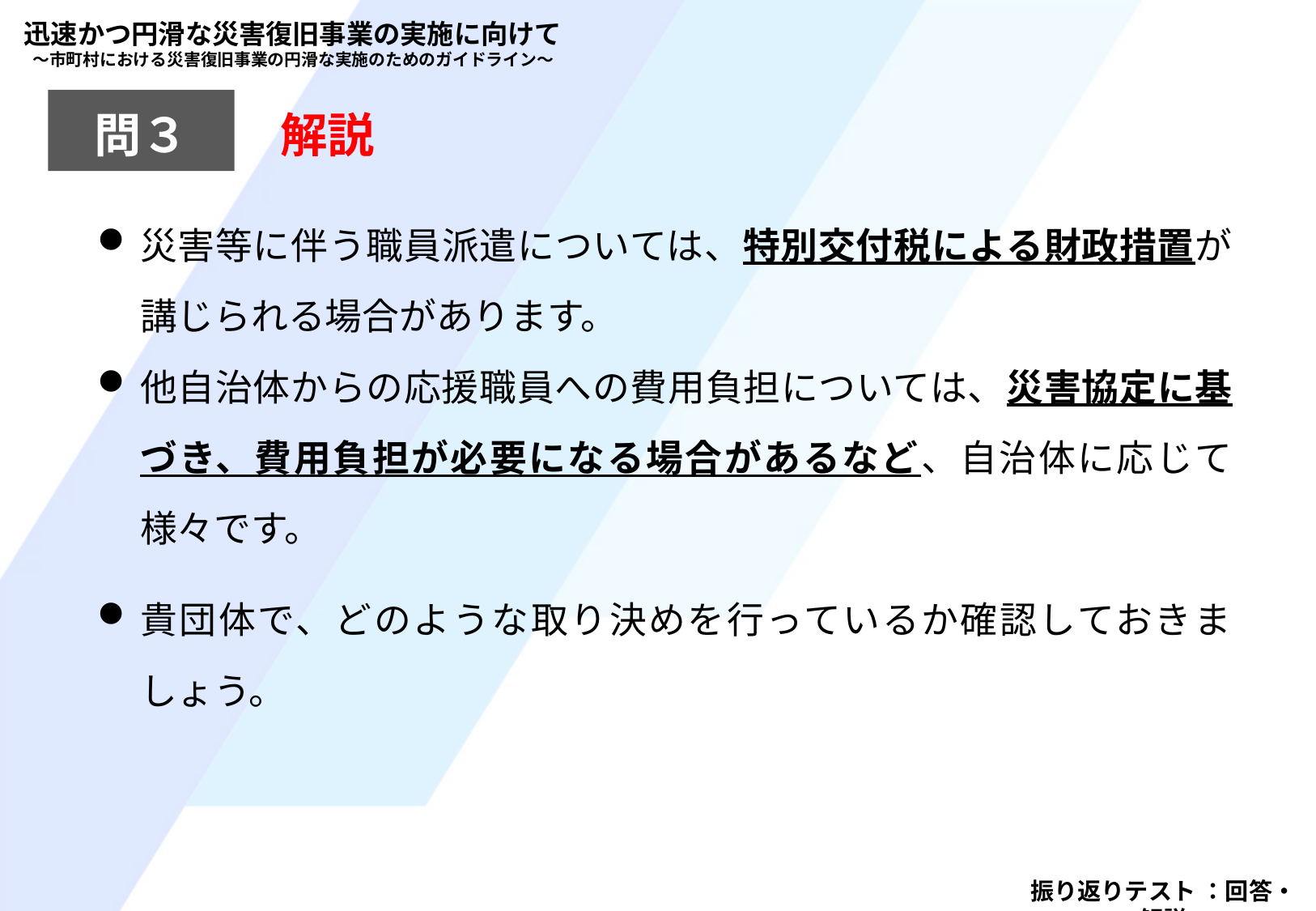

迅速かつ円滑な災害復旧事業の実施に向けて
～市町村における災害復旧事業の円滑な実施のためのガイドライン～
問３
解説
災害等に伴う職員派遣については、特別交付税による財政措置が講じられる場合があります。
他自治体からの応援職員への費用負担については、災害協定に基づき、費用負担が必要になる場合があるなど、自治体に応じて様々です。
貴団体で、どのような取り決めを行っているか確認しておきましょう。
振り返りテスト ：回答・解説